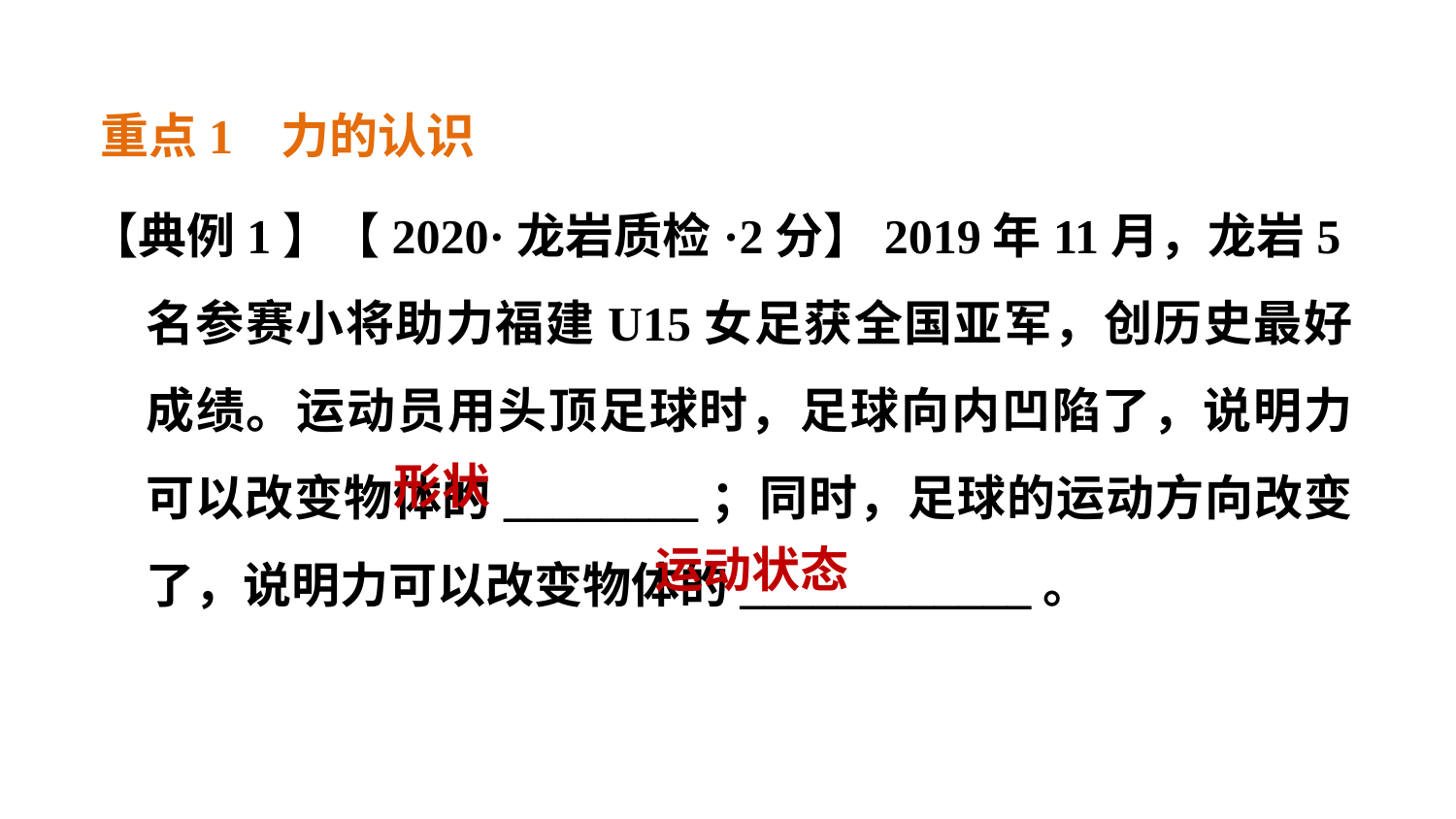

重点1   力的认识
【典例1】【2020·龙岩质检·2分】2019年11月，龙岩5名参赛小将助力福建U15女足获全国亚军，创历史最好成绩。运动员用头顶足球时，足球向内凹陷了，说明力可以改变物体的________；同时，足球的运动方向改变了，说明力可以改变物体的____________。
 形状
运动状态